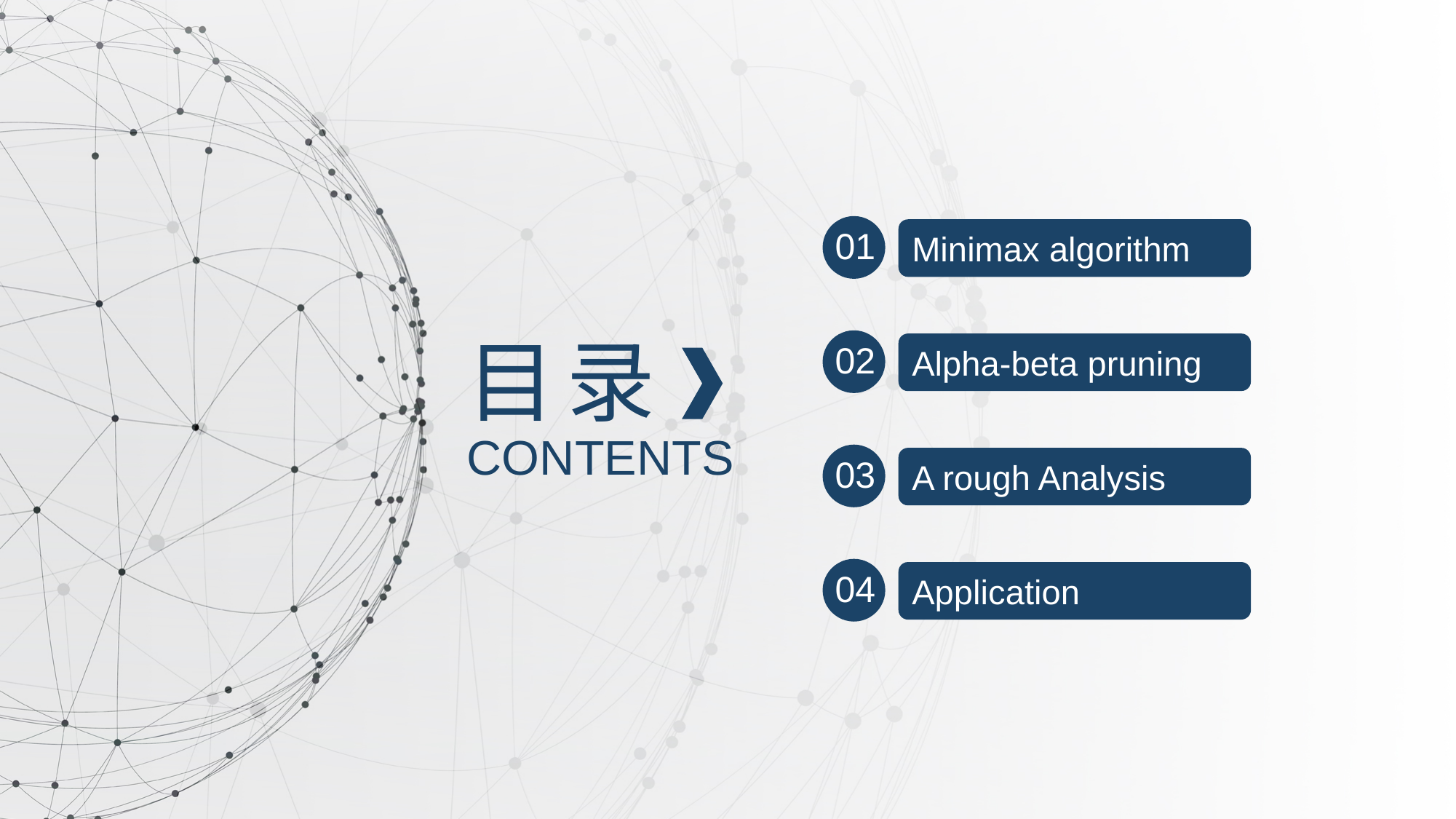

01
Minimax algorithm
目 录

02
Alpha-beta pruning

CONTENTS

03
A rough Analysis

04
Application